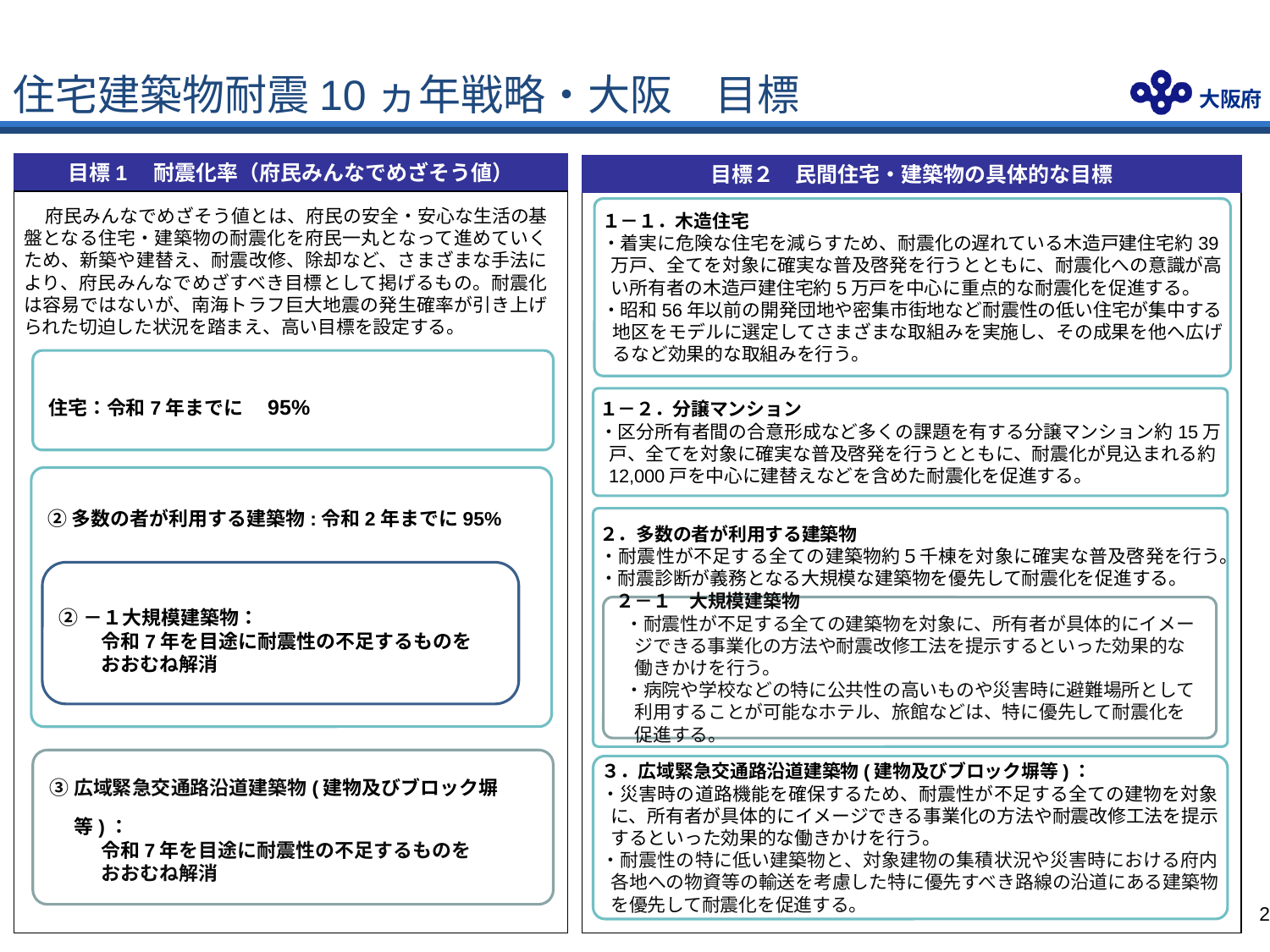

# 住宅建築物耐震10ヵ年戦略・大阪　目標
目標1　耐震化率（府民みんなでめざそう値）
目標２　民間住宅・建築物の具体的な目標

府民みんなでめざそう値とは、府民の安全・安心な生活の基盤となる住宅・建築物の耐震化を府民一丸となって進めていくため、新築や建替え、耐震改修、除却など、さまざまな手法により、府民みんなでめざすべき目標として掲げるもの。耐震化は容易ではないが、南海トラフ巨大地震の発生確率が引き上げられた切迫した状況を踏まえ、高い目標を設定する。
１－１．木造住宅
・着実に危険な住宅を減らすため、耐震化の遅れている木造戸建住宅約39万戸、全てを対象に確実な普及啓発を行うとともに、耐震化への意識が高い所有者の木造戸建住宅約5万戸を中心に重点的な耐震化を促進する。
・昭和56年以前の開発団地や密集市街地など耐震性の低い住宅が集中する地区をモデルに選定してさまざまな取組みを実施し、その成果を他へ広げるなど効果的な取組みを行う。
住宅：令和7年までに　95%
１－２．分譲マンション
・区分所有者間の合意形成など多くの課題を有する分譲マンション約15万戸、全てを対象に確実な普及啓発を行うとともに、耐震化が見込まれる約12,000戸を中心に建替えなどを含めた耐震化を促進する。

②多数の者が利用する建築物:令和2年までに95%

２．多数の者が利用する建築物
・耐震性が不足する全ての建築物約５千棟を対象に確実な普及啓発を行う。
・耐震診断が義務となる大規模な建築物を優先して耐震化を促進する。

②－１大規模建築物：
令和7年を目途に耐震性の不足するものを
おおむね解消
２－１　大規模建築物
・耐震性が不足する全ての建築物を対象に、所有者が具体的にイメージできる事業化の方法や耐震改修工法を提示するといった効果的な働きかけを行う。
・病院や学校などの特に公共性の高いものや災害時に避難場所として利用することが可能なホテル、旅館などは、特に優先して耐震化を促進する。
③広域緊急交通路沿道建築物(建物及びブロック塀等)：
　令和7年を目途に耐震性の不足するものを
　おおむね解消
３．広域緊急交通路沿道建築物(建物及びブロック塀等)：
・災害時の道路機能を確保するため、耐震性が不足する全ての建物を対象に、所有者が具体的にイメージできる事業化の方法や耐震改修工法を提示するといった効果的な働きかけを行う。
・耐震性の特に低い建築物と、対象建物の集積状況や災害時における府内各地への物資等の輸送を考慮した特に優先すべき路線の沿道にある建築物を優先して耐震化を促進する。
2